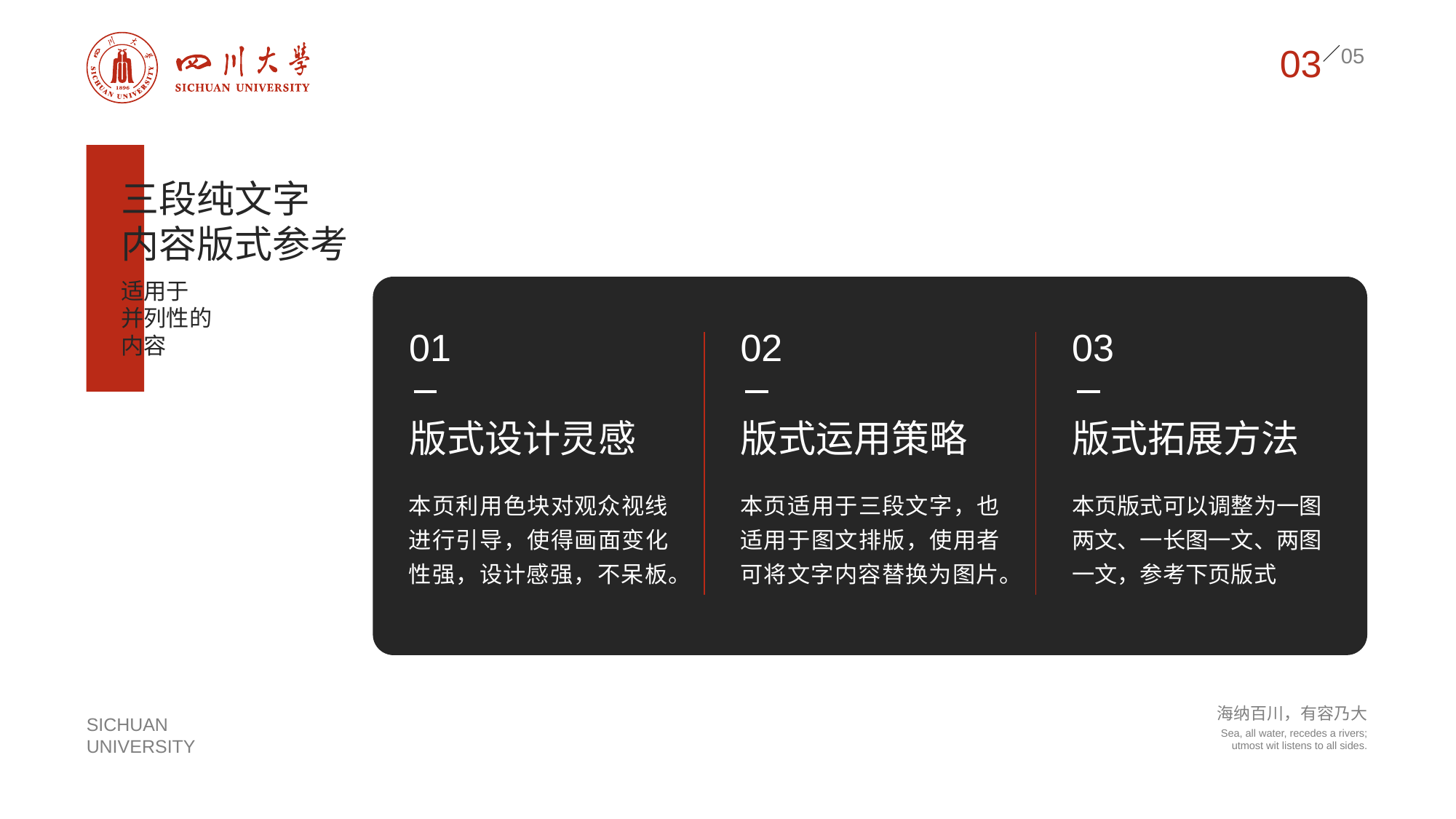

03

三段纯文字
内容版式参考

适用于
并列性的
内容
01
02
03
版式设计灵感
版式运用策略
版式拓展方法
本页利用色块对观众视线进行引导，使得画面变化性强，设计感强，不呆板。
本页适用于三段文字，也适用于图文排版，使用者可将文字内容替换为图片。
本页版式可以调整为一图两文、一长图一文、两图一文，参考下页版式